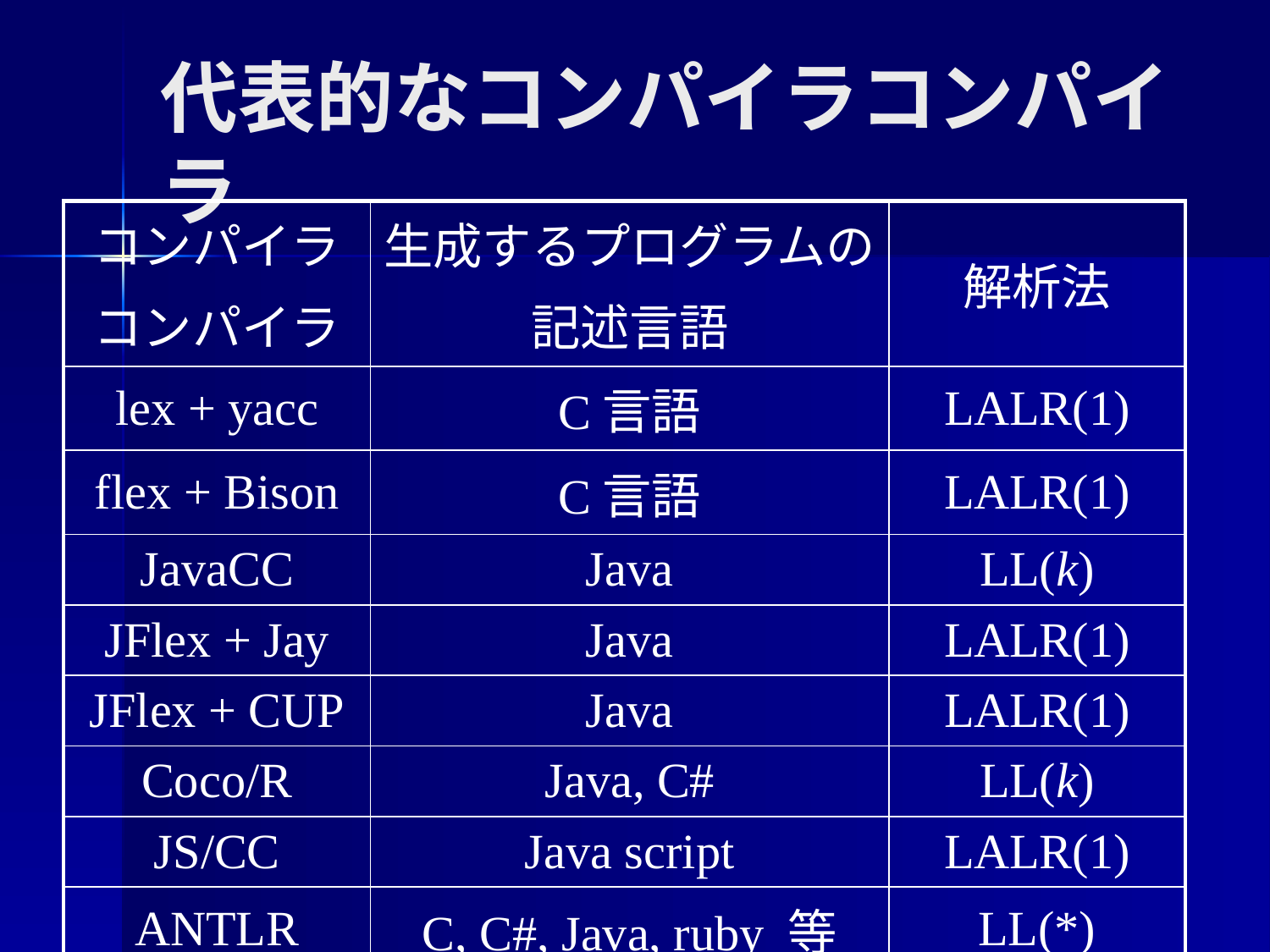

代表的なコンパイラコンパイラ
| コンパイラ コンパイラ | 生成するプログラムの 記述言語 | 解析法 |
| --- | --- | --- |
| lex + yacc | C言語 | LALR(1) |
| flex + Bison | C言語 | LALR(1) |
| JavaCC | Java | LL(k) |
| JFlex + Jay | Java | LALR(1) |
| JFlex + CUP | Java | LALR(1) |
| Coco/R | Java, C# | LL(k) |
| JS/CC | Java script | LALR(1) |
| ANTLR | C, C#, Java, ruby 等 | LL(\*) |